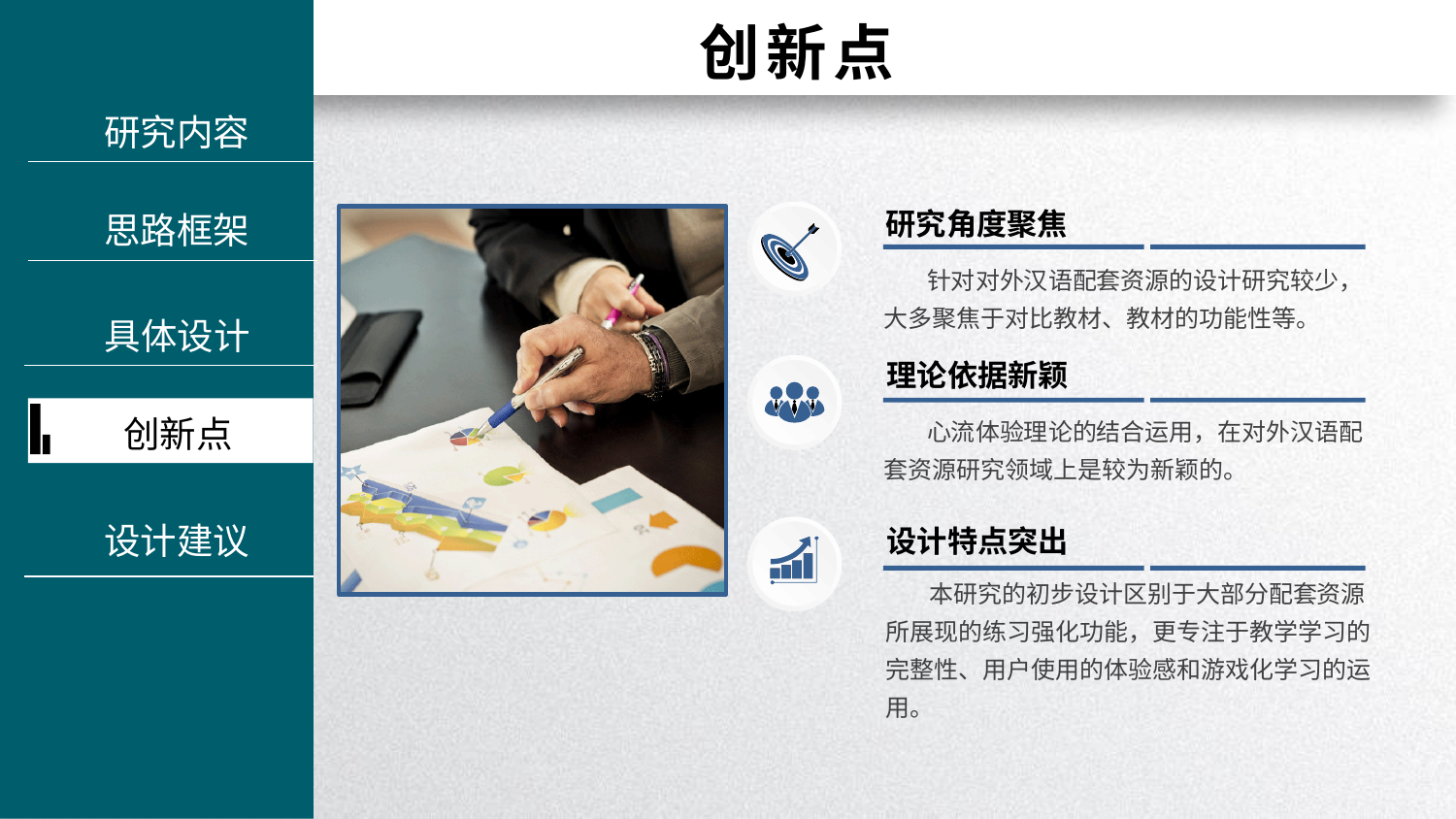

创新点
研究内容

思路框架
研究角度聚焦

       针对对外汉语配套资源的设计研究较少，大多聚焦于对比教材、教材的功能性等。
具体设计
理论依据新颖

       心流体验理论的结合运用，在对外汉语配套资源研究领域上是较为新颖的。
创新点

设计建议

设计特点突出

       本研究的初步设计区别于大部分配套资源所展现的练习强化功能，更专注于教学学习的完整性、用户使用的体验感和游戏化学习的运用。